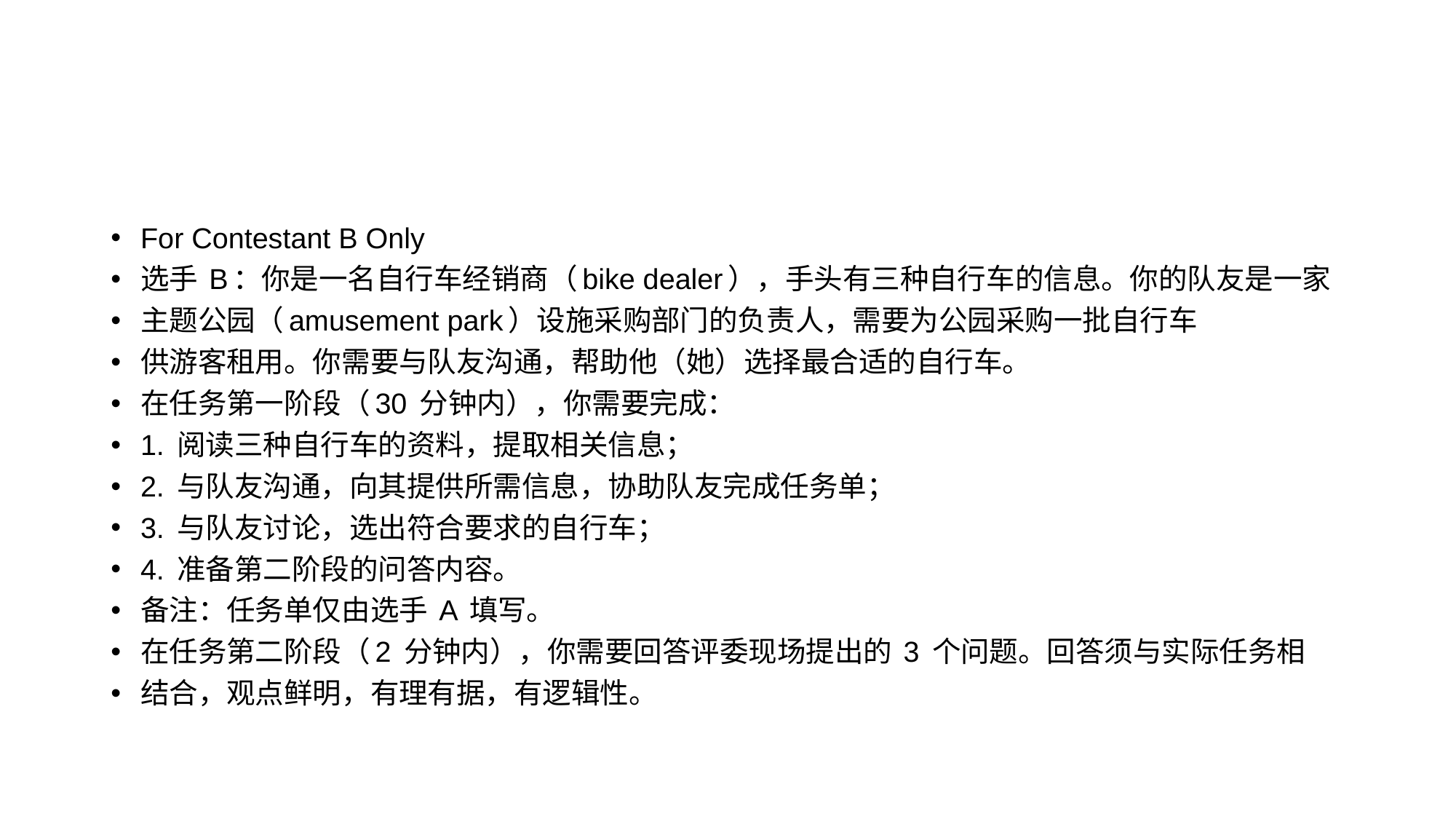

#
For Contestant B Only
选手 B：你是一名自行车经销商（bike dealer），手头有三种自行车的信息。你的队友是一家
主题公园（amusement park）设施采购部门的负责人，需要为公园采购一批自行车
供游客租用。你需要与队友沟通，帮助他（她）选择最合适的自行车。
在任务第一阶段（30 分钟内），你需要完成：
1. 阅读三种自行车的资料，提取相关信息；
2. 与队友沟通，向其提供所需信息，协助队友完成任务单；
3. 与队友讨论，选出符合要求的自行车；
4. 准备第二阶段的问答内容。
备注：任务单仅由选手 A 填写。
在任务第二阶段（2 分钟内），你需要回答评委现场提出的 3 个问题。回答须与实际任务相
结合，观点鲜明，有理有据，有逻辑性。